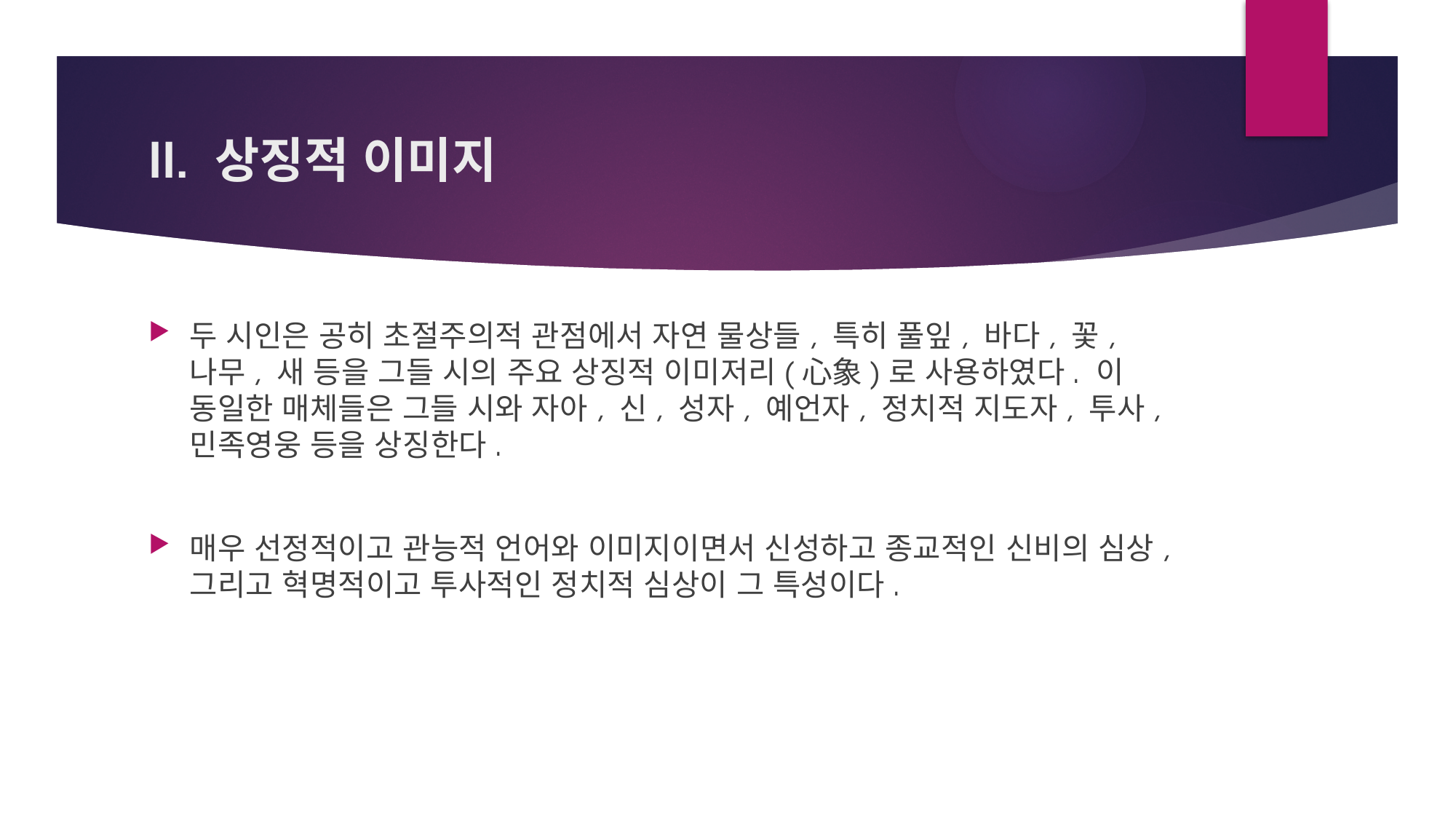

# II. 상징적 이미지
두 시인은 공히 초절주의적 관점에서 자연 물상들, 특히 풀잎, 바다, 꽃, 나무, 새 등을 그들 시의 주요 상징적 이미저리(心象)로 사용하였다. 이 동일한 매체들은 그들 시와 자아, 신, 성자, 예언자, 정치적 지도자, 투사, 민족영웅 등을 상징한다.

매우 선정적이고 관능적 언어와 이미지이면서 신성하고 종교적인 신비의 심상, 그리고 혁명적이고 투사적인 정치적 심상이 그 특성이다.